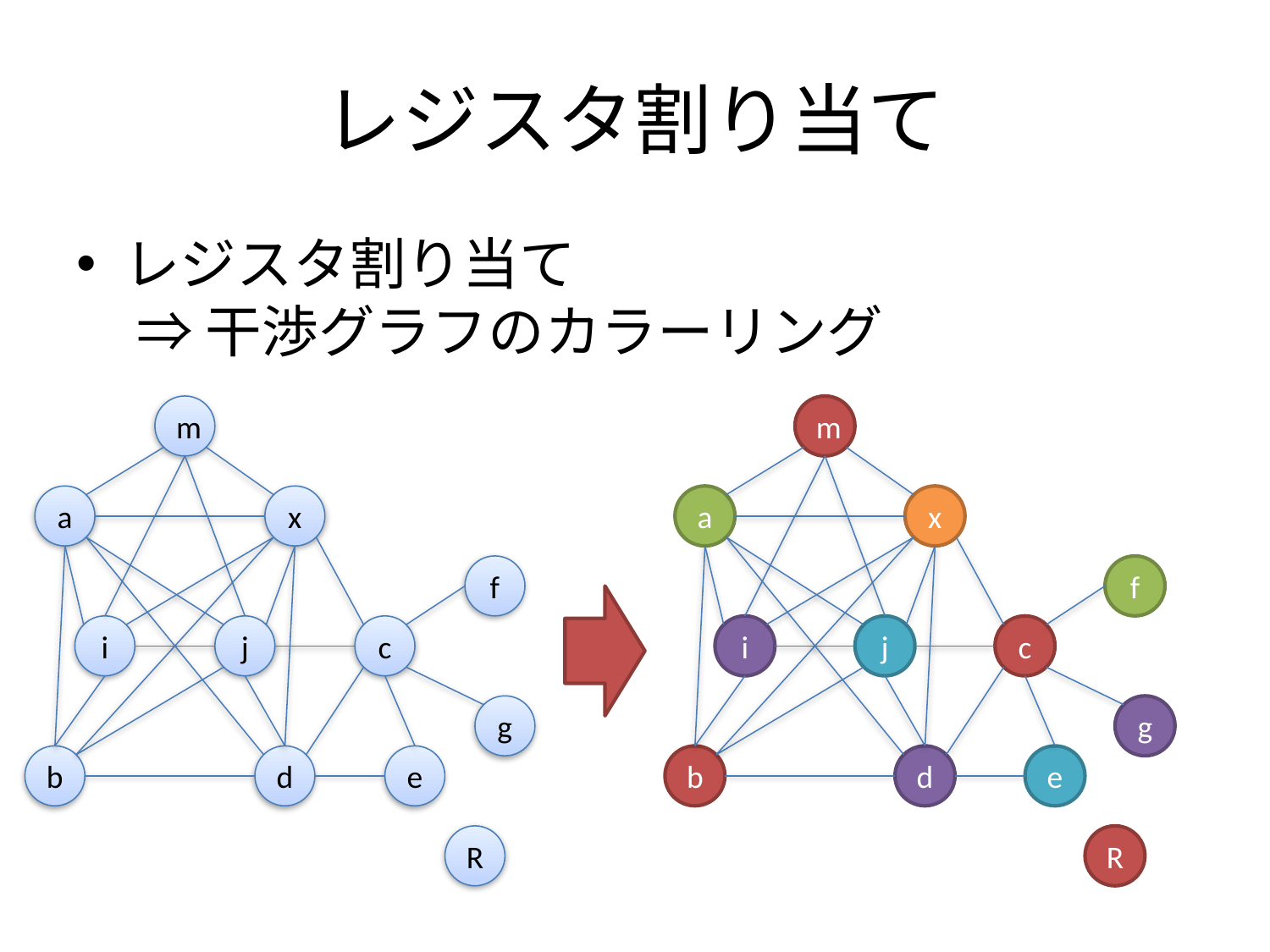

# レジスタ割り当て
レジスタ割り当て
 ⇒ 干渉グラフのカラーリング
m
m
a
x
a
x
f
f

i
j
c
i
j
c
g
g
b
d
e
b
d
e
R
R